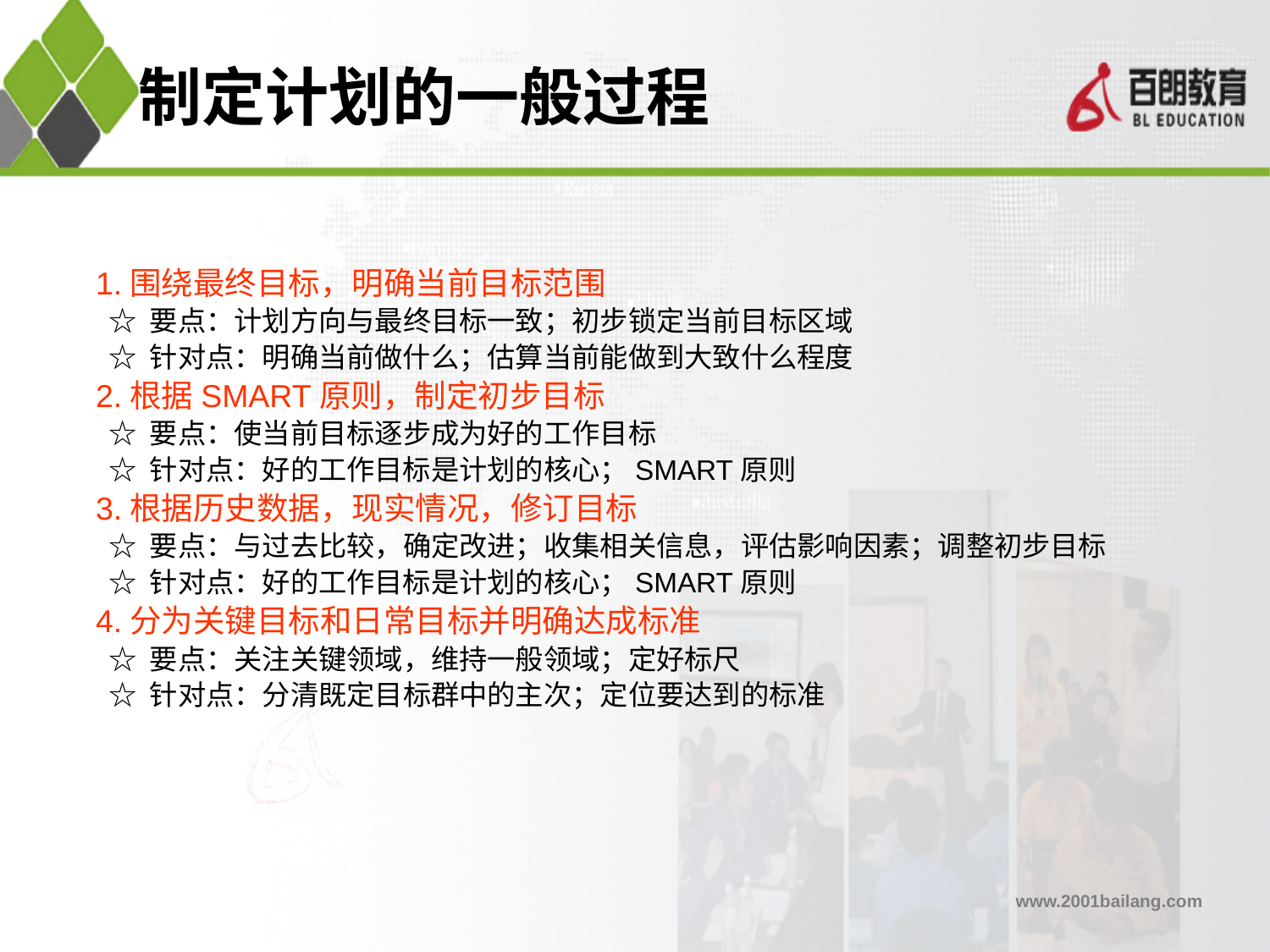

# 制定计划的一般过程
1.围绕最终目标，明确当前目标范围
  ☆ 要点：计划方向与最终目标一致；初步锁定当前目标区域
  ☆ 针对点：明确当前做什么；估算当前能做到大致什么程度
2.根据SMART原则，制定初步目标
  ☆ 要点：使当前目标逐步成为好的工作目标
  ☆ 针对点：好的工作目标是计划的核心；SMART原则
3.根据历史数据，现实情况，修订目标
  ☆ 要点：与过去比较，确定改进；收集相关信息，评估影响因素；调整初步目标
  ☆ 针对点：好的工作目标是计划的核心；SMART原则
4.分为关键目标和日常目标并明确达成标准
  ☆ 要点：关注关键领域，维持一般领域；定好标尺
  ☆ 针对点：分清既定目标群中的主次；定位要达到的标准